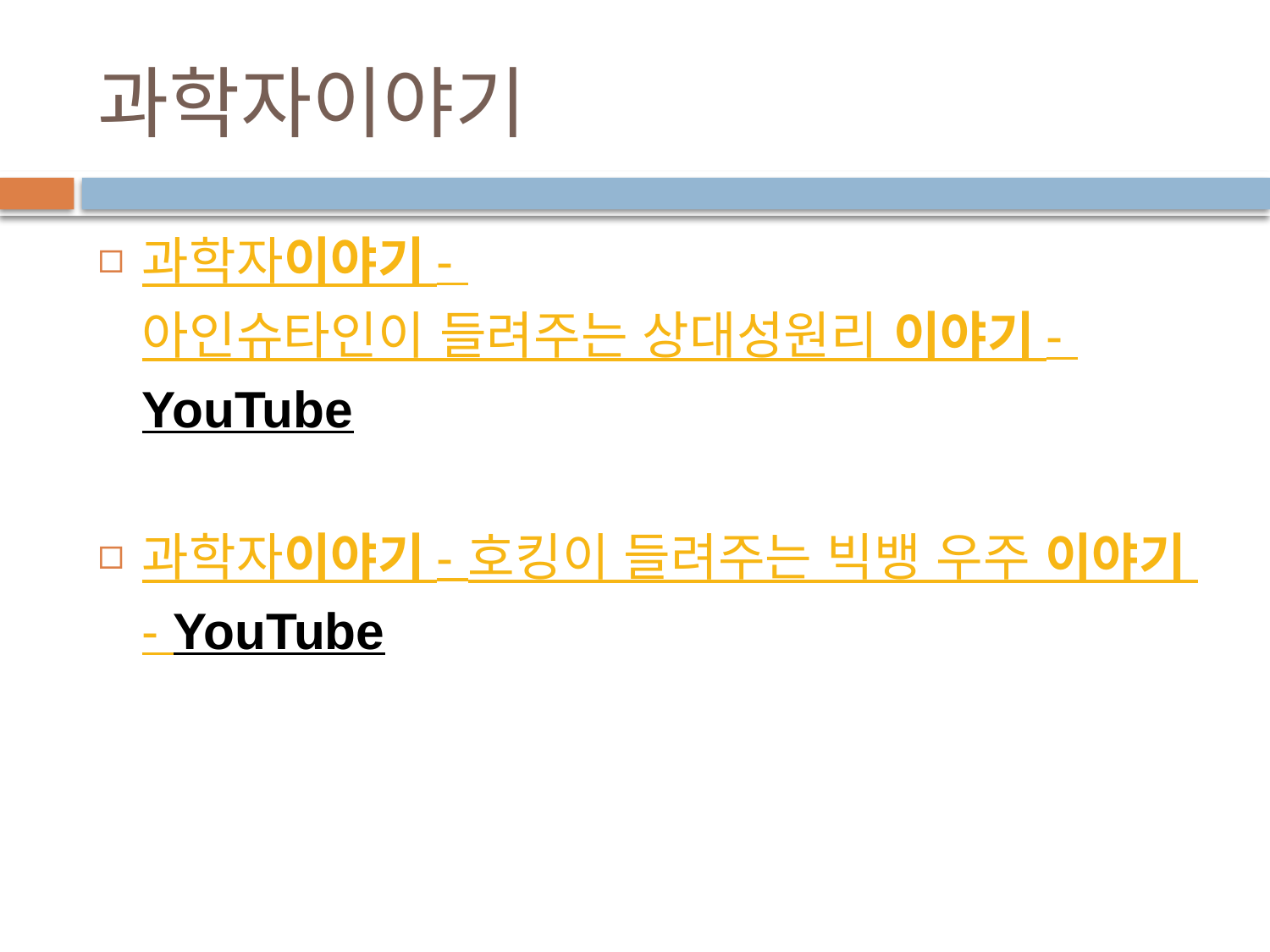

# 과학자이야기
과학자이야기 - 아인슈타인이 들려주는 상대성원리 이야기 - YouTube

과학자이야기 - 호킹이 들려주는 빅뱅 우주 이야기 - YouTube